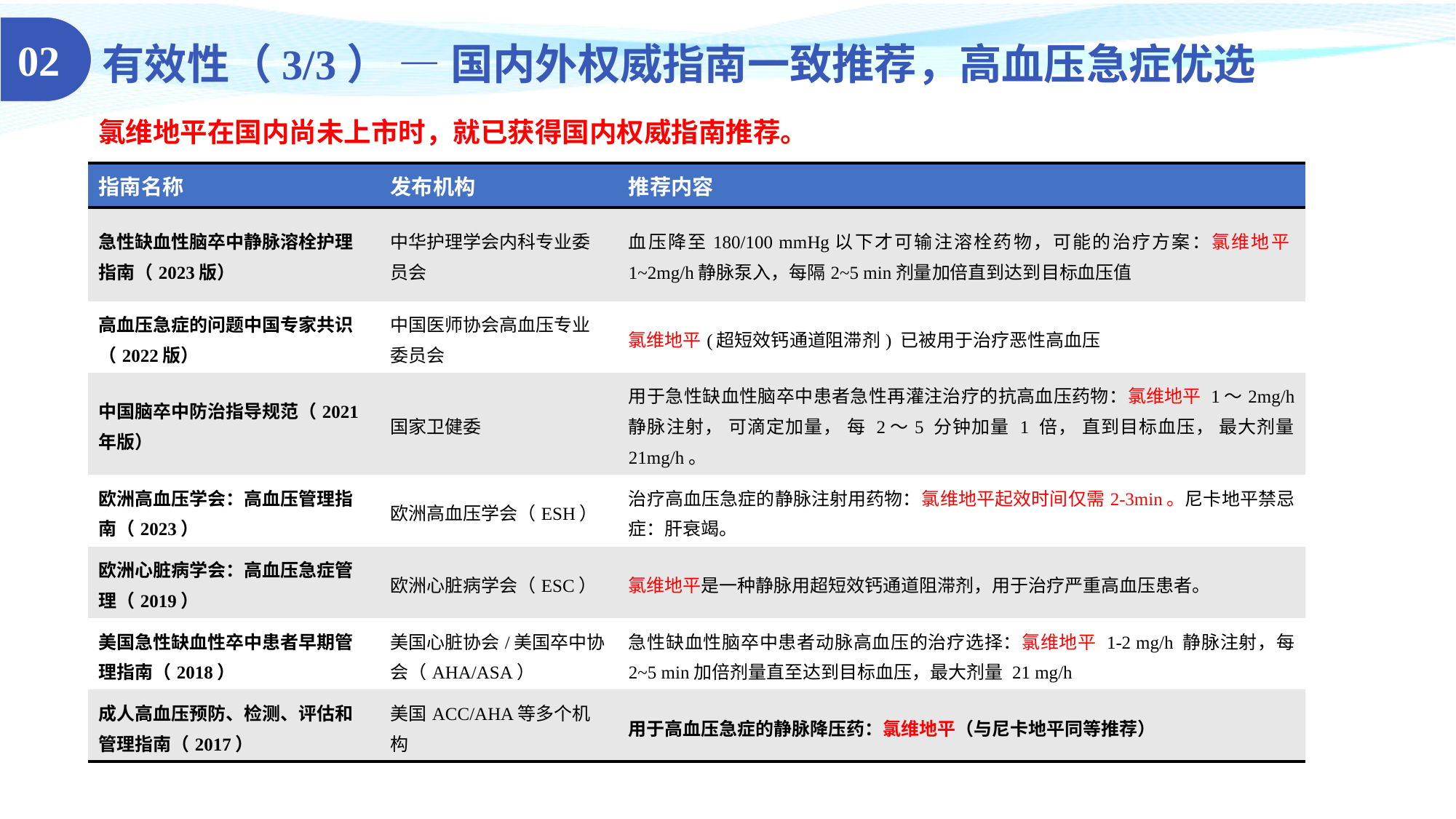

02
有效性（3/3） — 国内外权威指南一致推荐，高血压急症优选
氯维地平在国内尚未上市时，就已获得国内权威指南推荐。
| 指南名称 | 发布机构 | 推荐内容 |
| --- | --- | --- |
| 急性缺血性脑卒中静脉溶栓护理指南（2023版） | 中华护理学会内科专业委员会 | 血压降至180/100 mmHg以下才可输注溶栓药物，可能的治疗方案：氯维地平1~2mg/h静脉泵入，每隔2~5 min剂量加倍直到达到目标血压值 |
| 高血压急症的问题中国专家共识（2022版） | 中国医师协会高血压专业委员会 | 氯维地平(超短效钙通道阻滞剂) 已被用于治疗恶性高血压 |
| 中国脑卒中防治指导规范（2021 年版） | 国家卫健委 | 用于急性缺血性脑卒中患者急性再灌注治疗的抗高血压药物：氯维地平 1～2mg/h 静脉注射， 可滴定加量， 每 2～5 分钟加量 1 倍， 直到目标血压， 最大剂量 21mg/h。 |
| 欧洲高血压学会：高血压管理指南（2023） | 欧洲高血压学会（ESH） | 治疗高血压急症的静脉注射用药物：氯维地平起效时间仅需2-3min。尼卡地平禁忌症：肝衰竭。 |
| 欧洲心脏病学会：高血压急症管理（2019） | 欧洲心脏病学会（ESC） | 氯维地平是一种静脉用超短效钙通道阻滞剂，用于治疗严重高血压患者。 |
| 美国急性缺血性卒中患者早期管理指南（2018） | 美国心脏协会/美国卒中协会（AHA/ASA） | 急性缺血性脑卒中患者动脉高血压的治疗选择：氯维地平 1-2 mg/h 静脉注射，每 2~5 min加倍剂量直至达到目标血压，最大剂量 21 mg/h |
| 成人高血压预防、检测、评估和管理指南（2017） | 美国ACC/AHA等多个机构 | 用于高血压急症的静脉降压药：氯维地平（与尼卡地平同等推荐） |